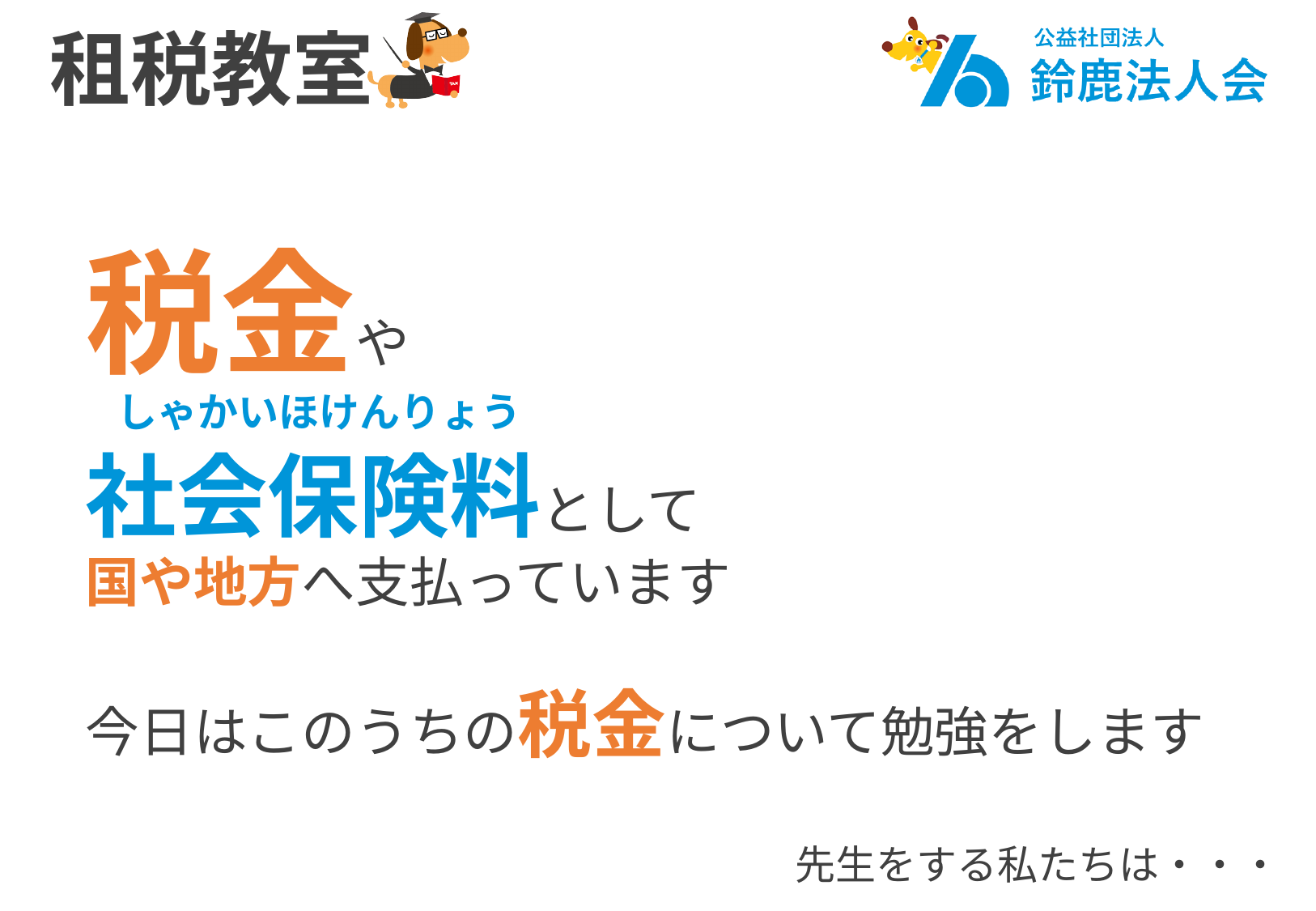

税金や

社会保険料として
国や地方へ支払っています

今日はこのうちの税金について勉強をします
しゃかいほけんりょう
先生をする私たちは・・・